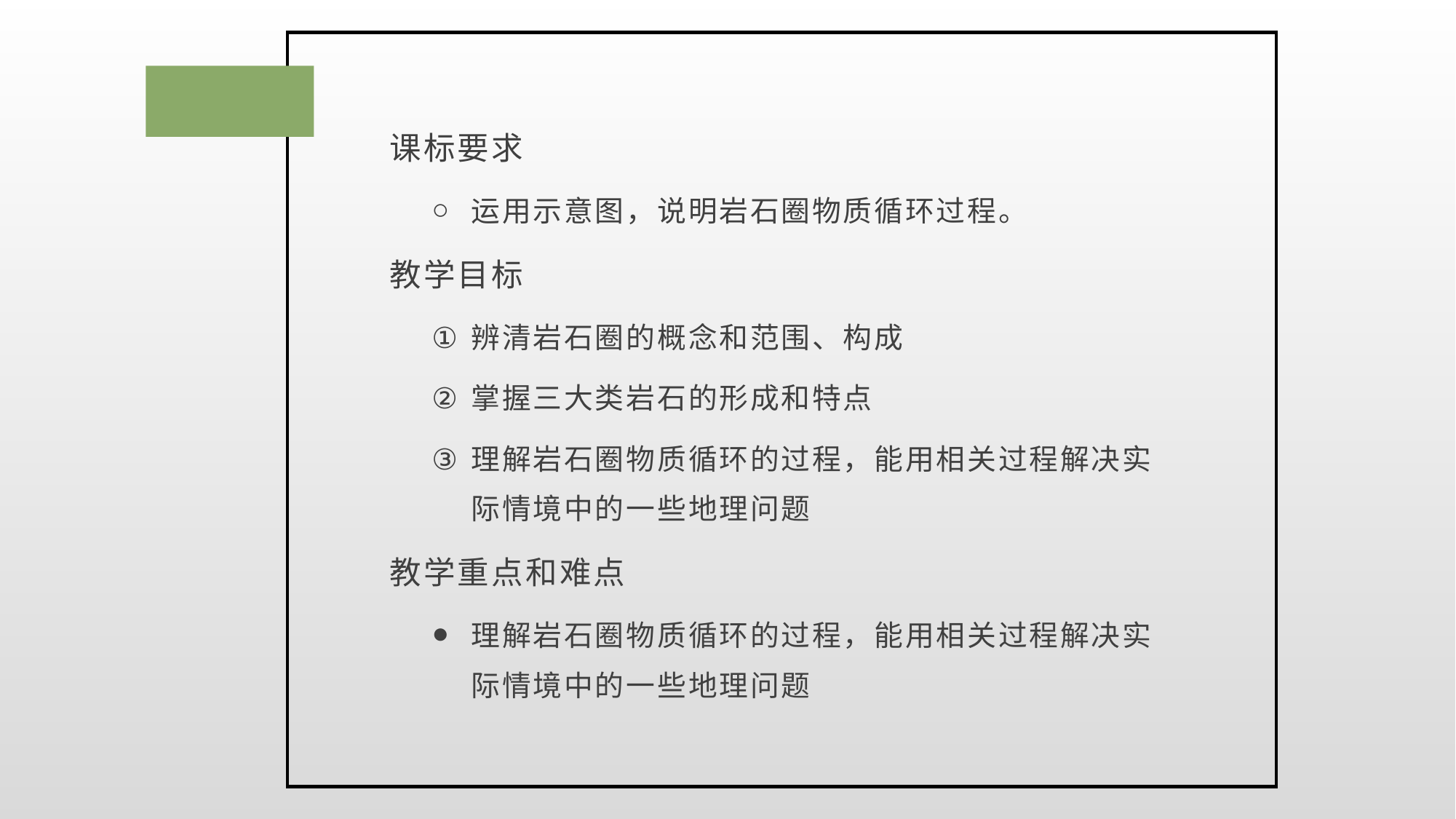

课标要求
运用示意图，说明岩石圈物质循环过程。
教学目标
辨清岩石圈的概念和范围、构成
掌握三大类岩石的形成和特点
理解岩石圈物质循环的过程，能用相关过程解决实际情境中的一些地理问题
教学重点和难点
理解岩石圈物质循环的过程，能用相关过程解决实际情境中的一些地理问题